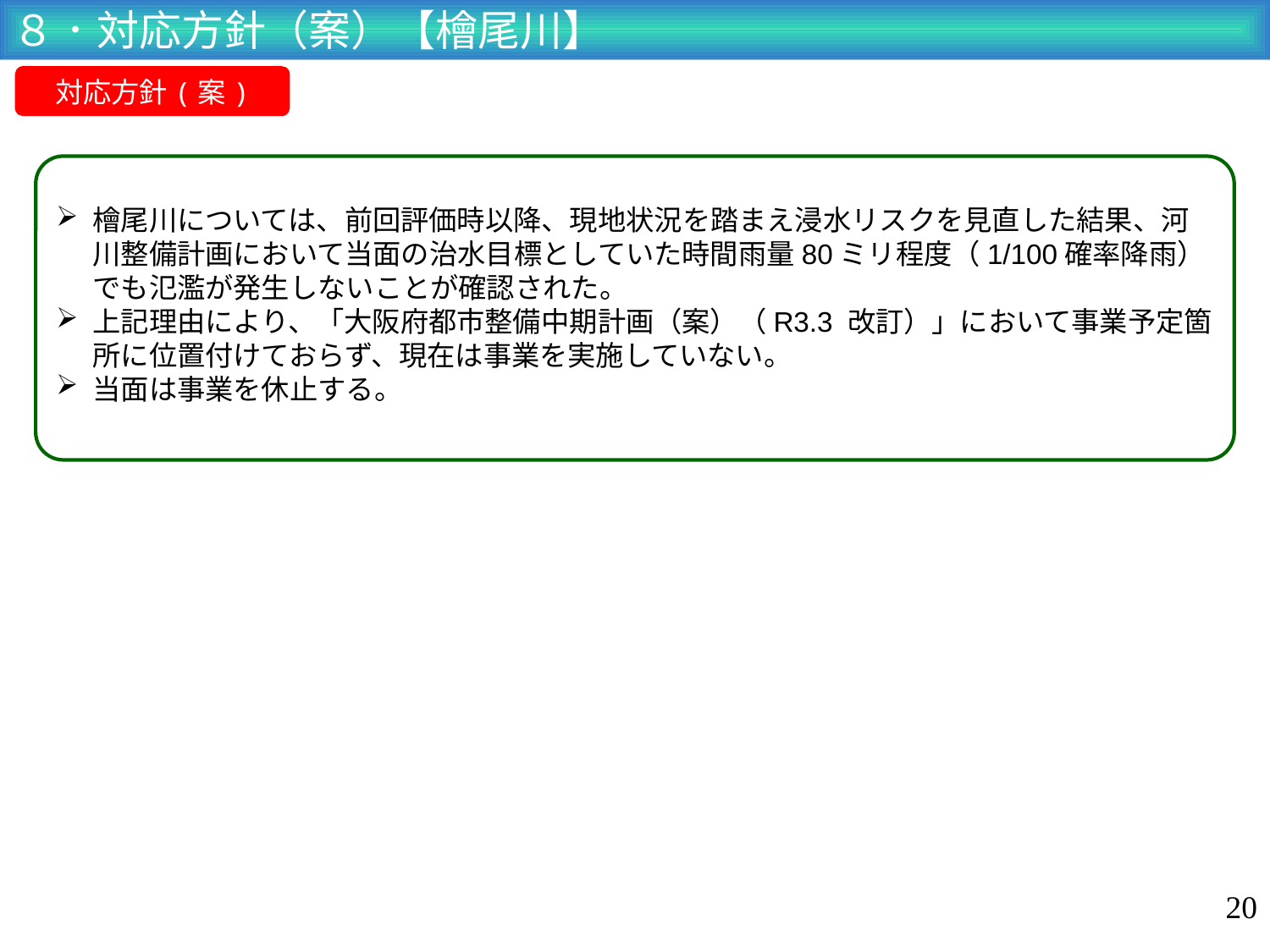

８．対応方針（案）【檜尾川】
対応方針(案)

檜尾川については、前回評価時以降、現地状況を踏まえ浸水リスクを見直した結果、河川整備計画において当面の治水目標としていた時間雨量80ミリ程度（1/100確率降雨）でも氾濫が発生しないことが確認された。
上記理由により、「大阪府都市整備中期計画（案）（R3.3 改訂）」において事業予定箇所に位置付けておらず、現在は事業を実施していない。
当面は事業を休止する。
20